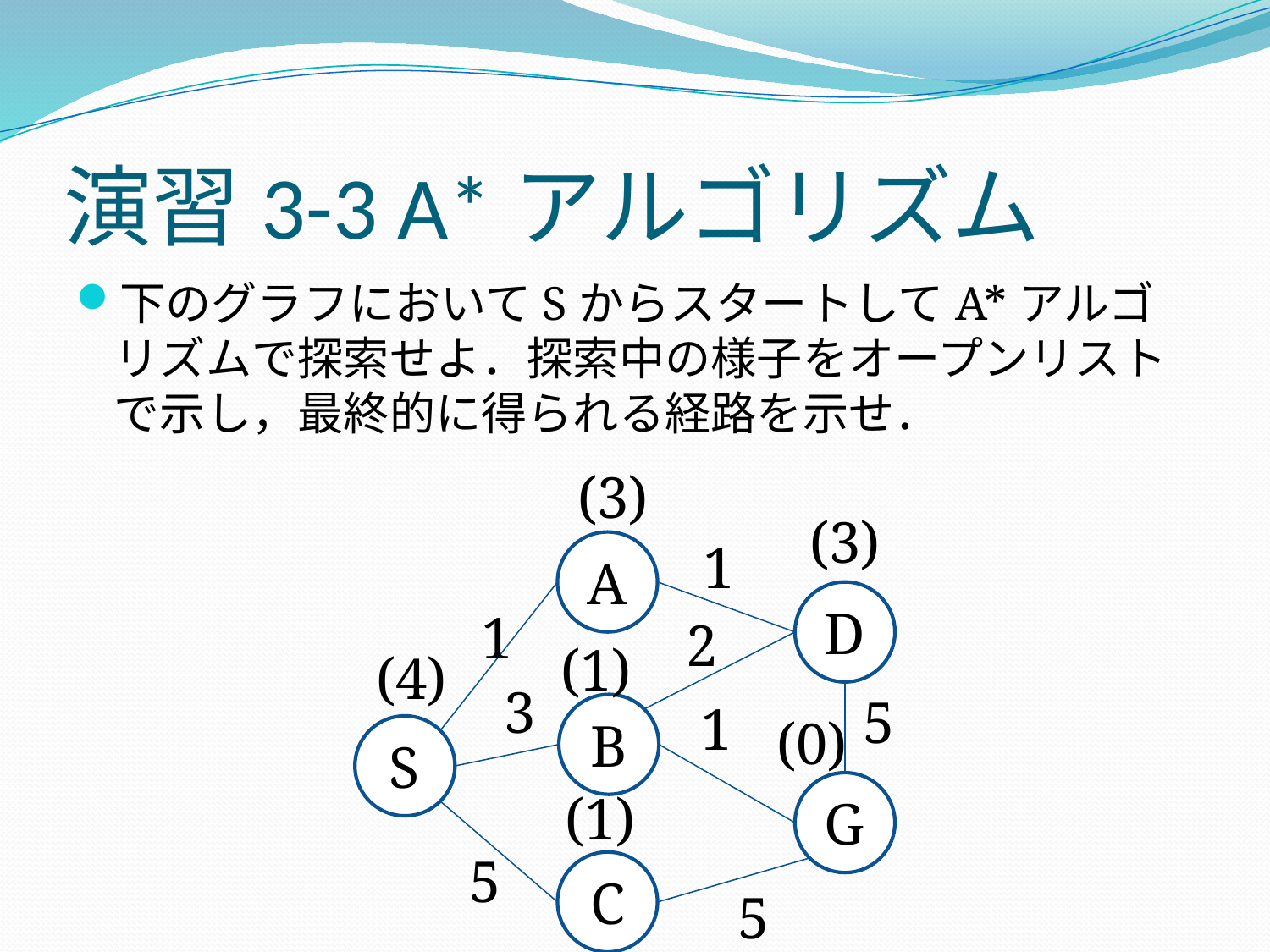

# 演習3-3 A*アルゴリズム
下のグラフにおいてSからスタートしてA*アルゴリズムで探索せよ．探索中の様子をオープンリストで示し，最終的に得られる経路を示せ．
(3)
(3)
1
A
D
1
2
(1)
(4)
3
5
1
B
(0)
S
G
(1)
5
C
5